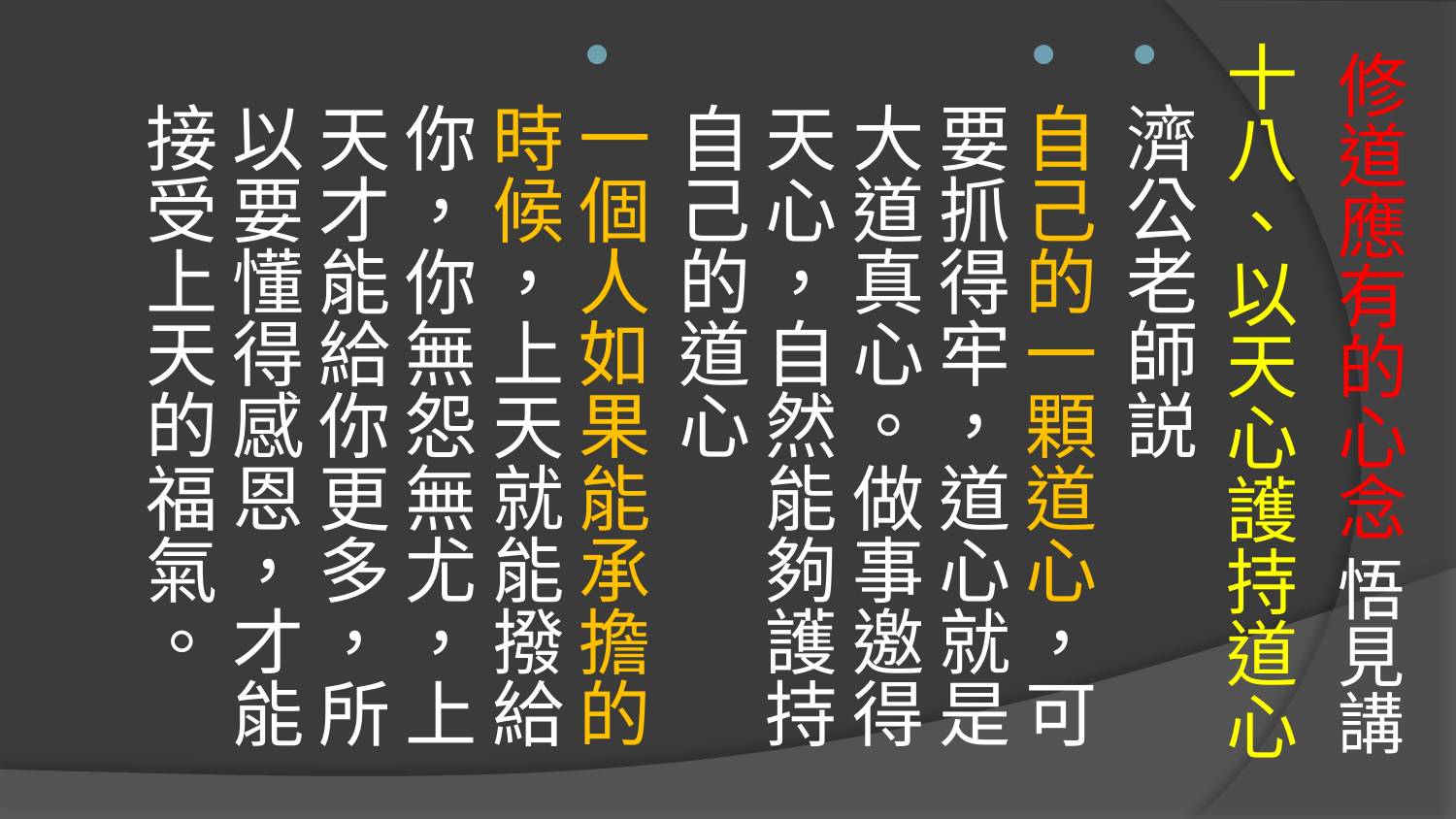

# 修道應有的心念 悟見講
十八、以天心護持道心
濟公老師説
自己的一顆道心，可要抓得牢，道心就是大道真心。做事邀得天心，自然能夠護持自己的道心
一個人如果能承擔的時候，上天就能撥給你，你無怨無尤，上天才能給你更多，所以要懂得感恩，才能接受上天的福氣。